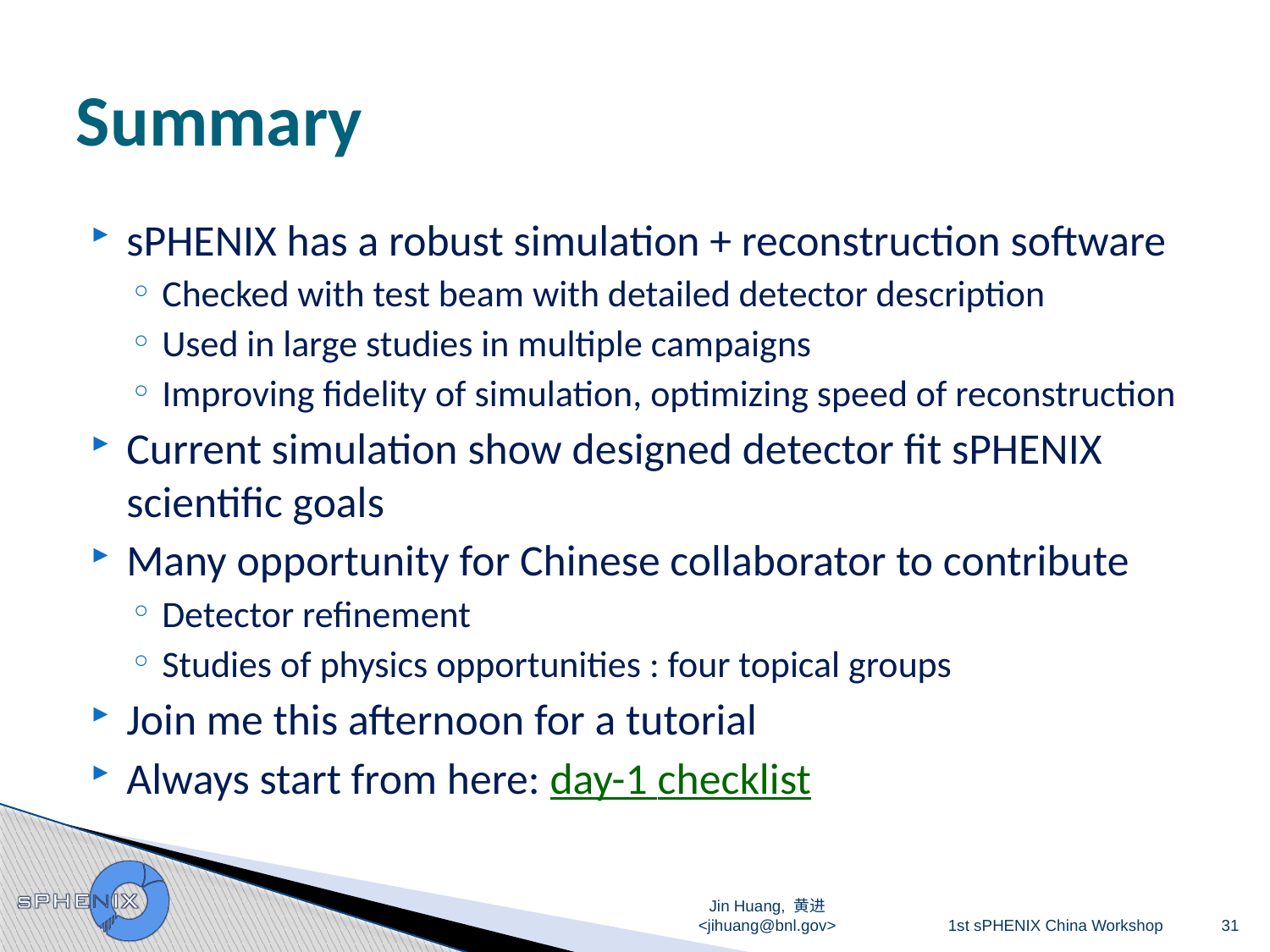

# Summary
sPHENIX has a robust simulation + reconstruction software
Checked with test beam with detailed detector description
Used in large studies in multiple campaigns
Improving fidelity of simulation, optimizing speed of reconstruction
Current simulation show designed detector fit sPHENIX scientific goals
Many opportunity for Chinese collaborator to contribute
Detector refinement
Studies of physics opportunities : four topical groups
Join me this afternoon for a tutorial
Always start from here: day-1 checklist

Jin Huang, 黄进 <jihuang@bnl.gov>
1st sPHENIX China Workshop
31